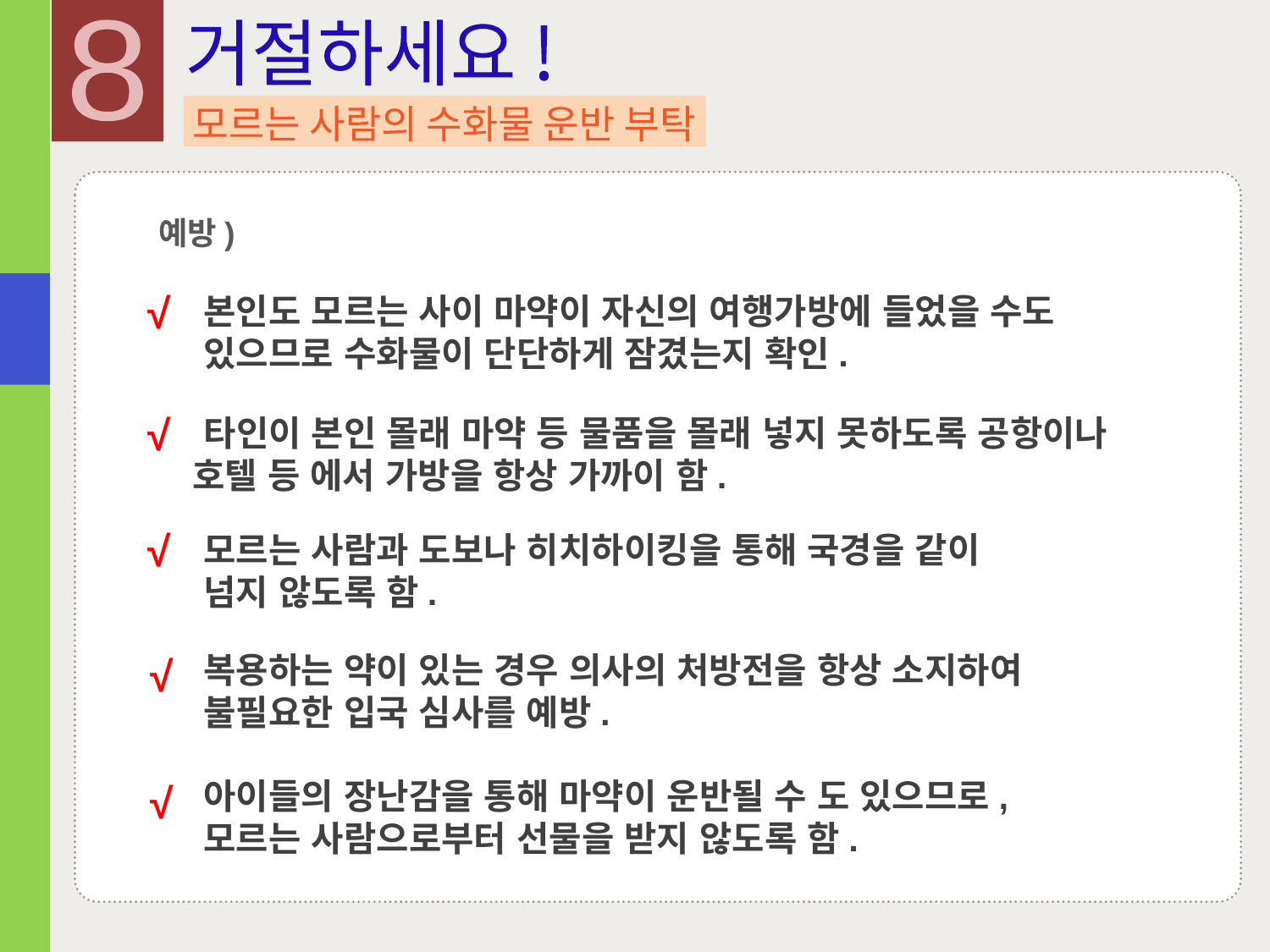

8
거절하세요 !

모르는 사람의 수화물 운반 부탁

예방)

√
     본인도 모르는 사이 마약이 자신의 여행가방에 들었을 수도
     있으므로 수화물이 단단하게 잠겼는지 확인.
√
    타인이 본인 몰래 마약 등 물품을 몰래 넣지 못하도록 공항이나 호텔 등 에서 가방을 항상 가까이 함.
√
     모르는 사람과 도보나 히치하이킹을 통해 국경을 같이
     넘지 않도록 함.
     복용하는 약이 있는 경우 의사의 처방전을 항상 소지하여
     불필요한 입국 심사를 예방.
√
     아이들의 장난감을 통해 마약이 운반될 수 도 있으므로,
     모르는 사람으로부터 선물을 받지 않도록 함.
√